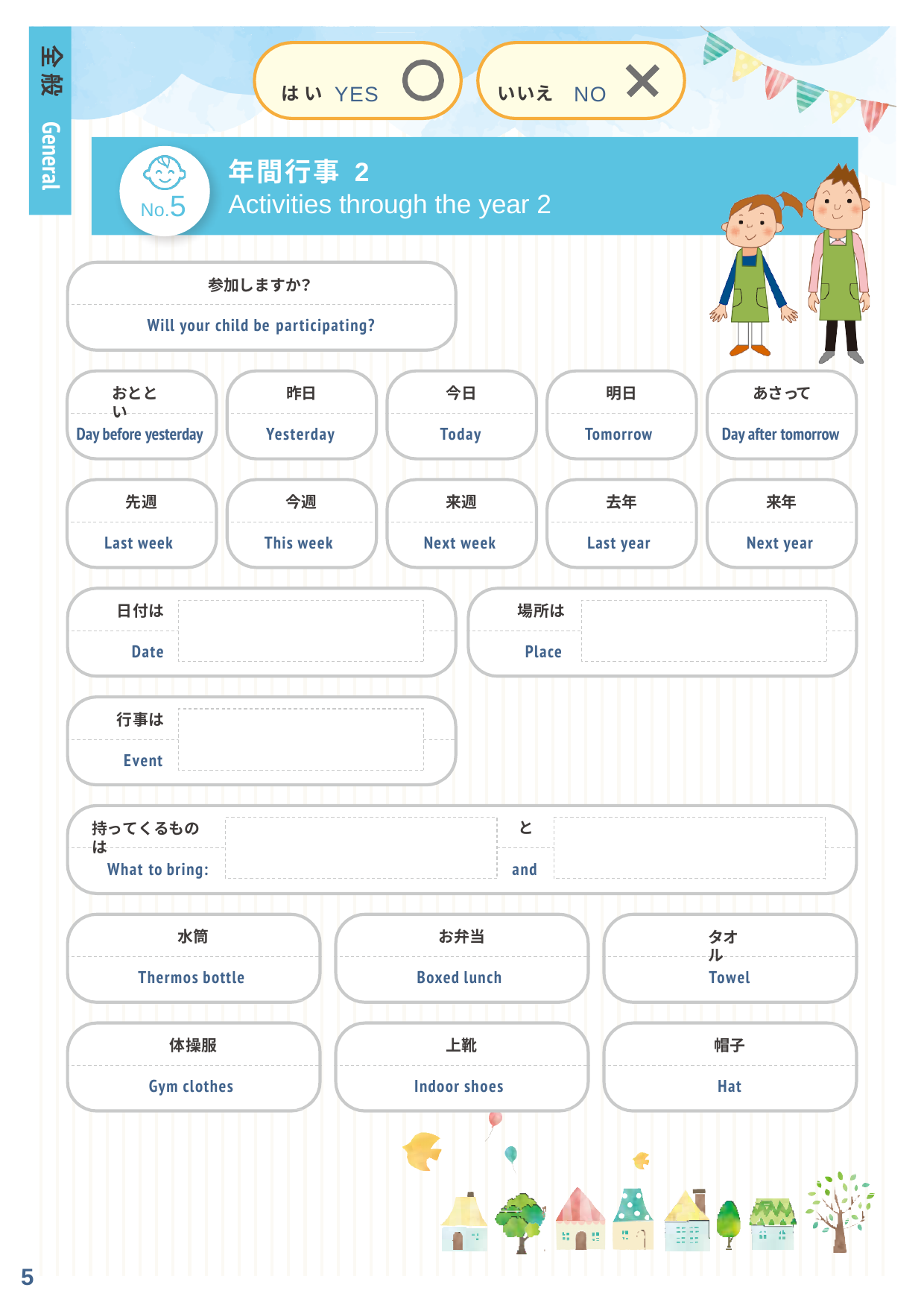

全 般

は い YES
いいえ NO
General

年間行事 2

No.5
Activities through the year 2
参加しますか？
Will your child be participating?

おととい
昨日
今日
明日
あさって
Day before yesterday
Yesterday
Today
Tomorrow
Day after tomorrow

先週
今週
来週
去年
来年
Last week
This week
Next week
Last year
Next year

日付は
場所は

Date
Place

行事は
Event

持ってくるものは
と

What to bring:
and

水筒
お弁当
タオル
Thermos bottle
Boxed lunch
Towel

体操服
上靴
帽子
Gym clothes
Indoor shoes
Hat

5